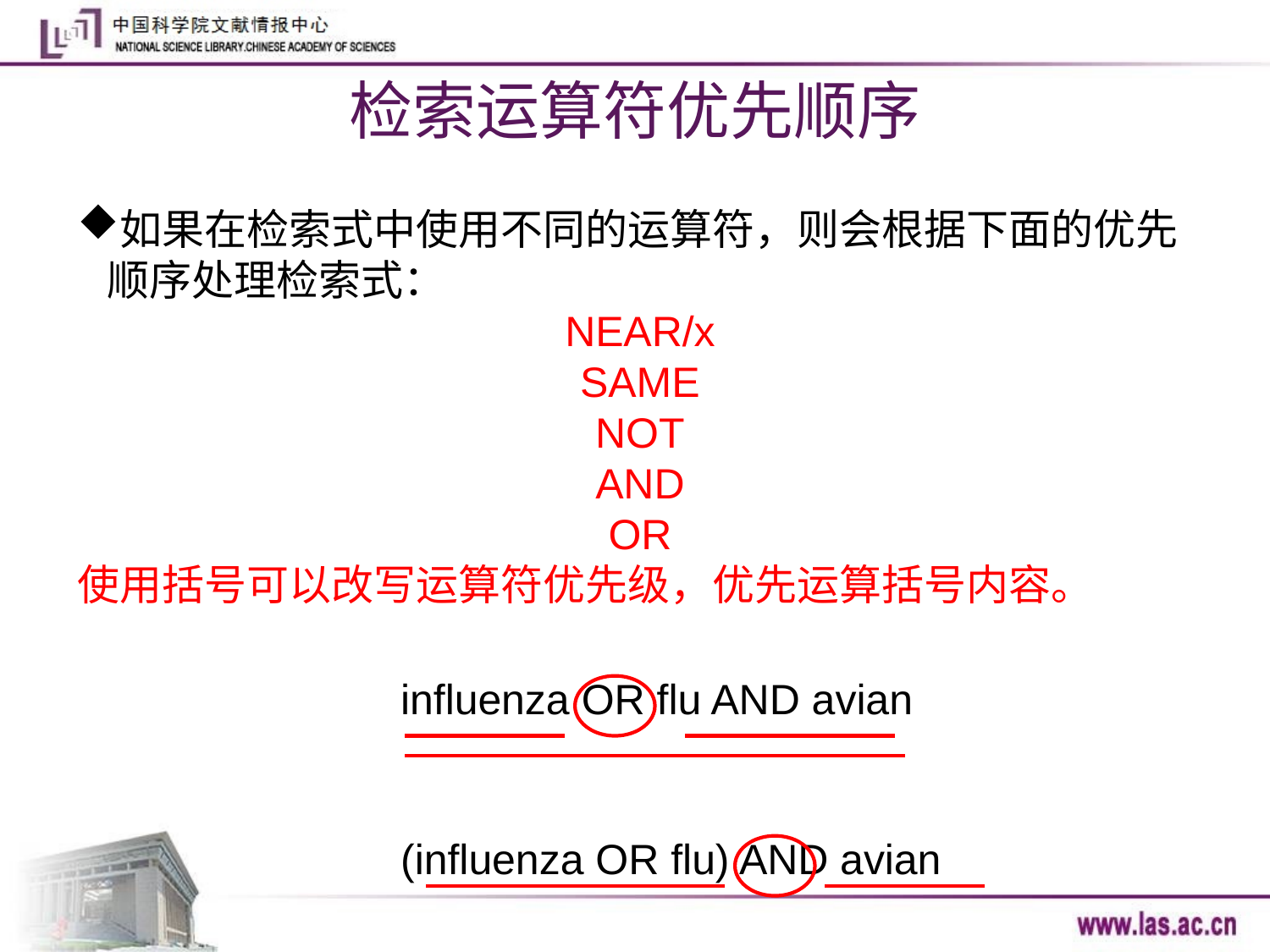

检索运算符优先顺序
如果在检索式中使用不同的运算符，则会根据下面的优先顺序处理检索式：
NEAR/x
SAME
NOT
AND
OR
使用括号可以改写运算符优先级，优先运算括号内容。
influenza OR flu AND avian

(influenza OR flu) AND avian